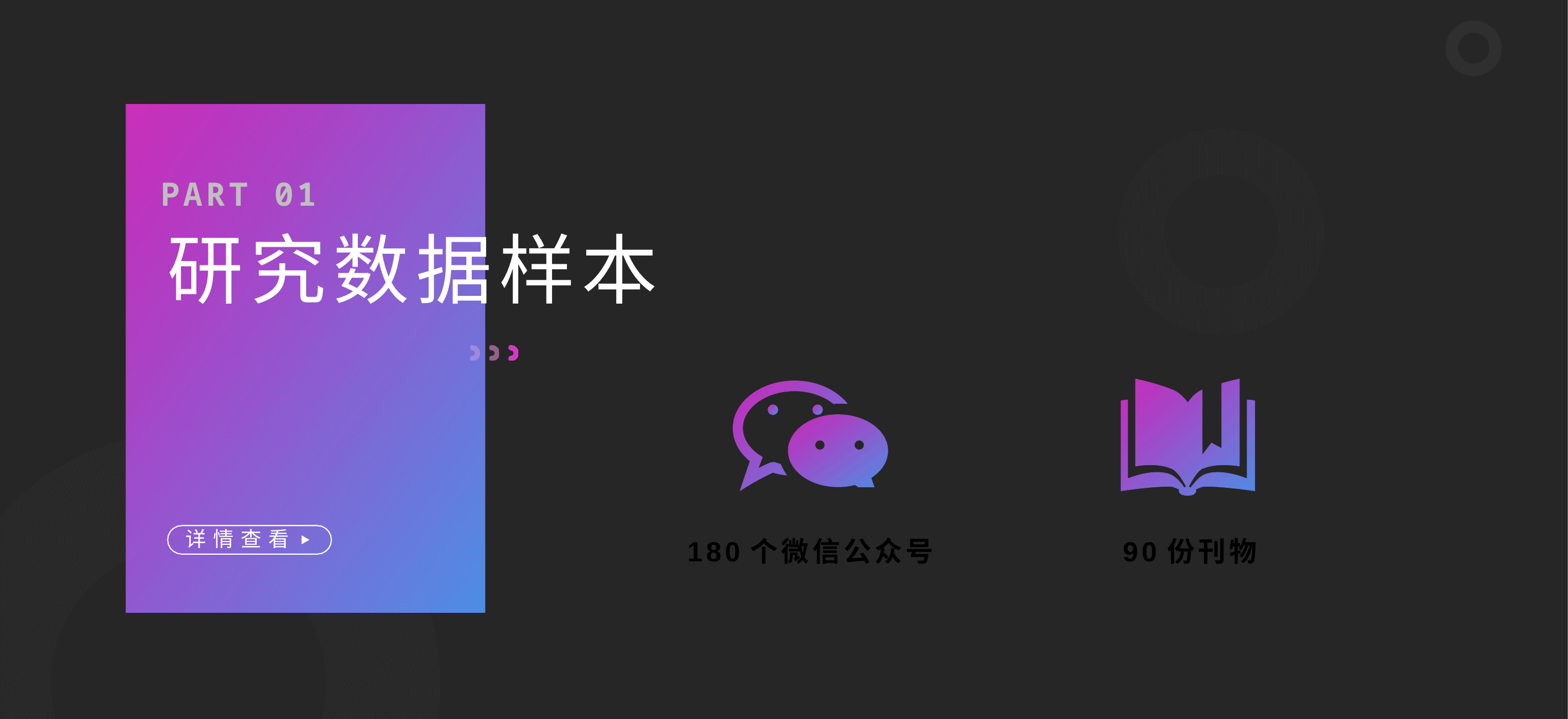

# PART 01
研究数据样本

180个微信公众号
90份刊物
详情查看